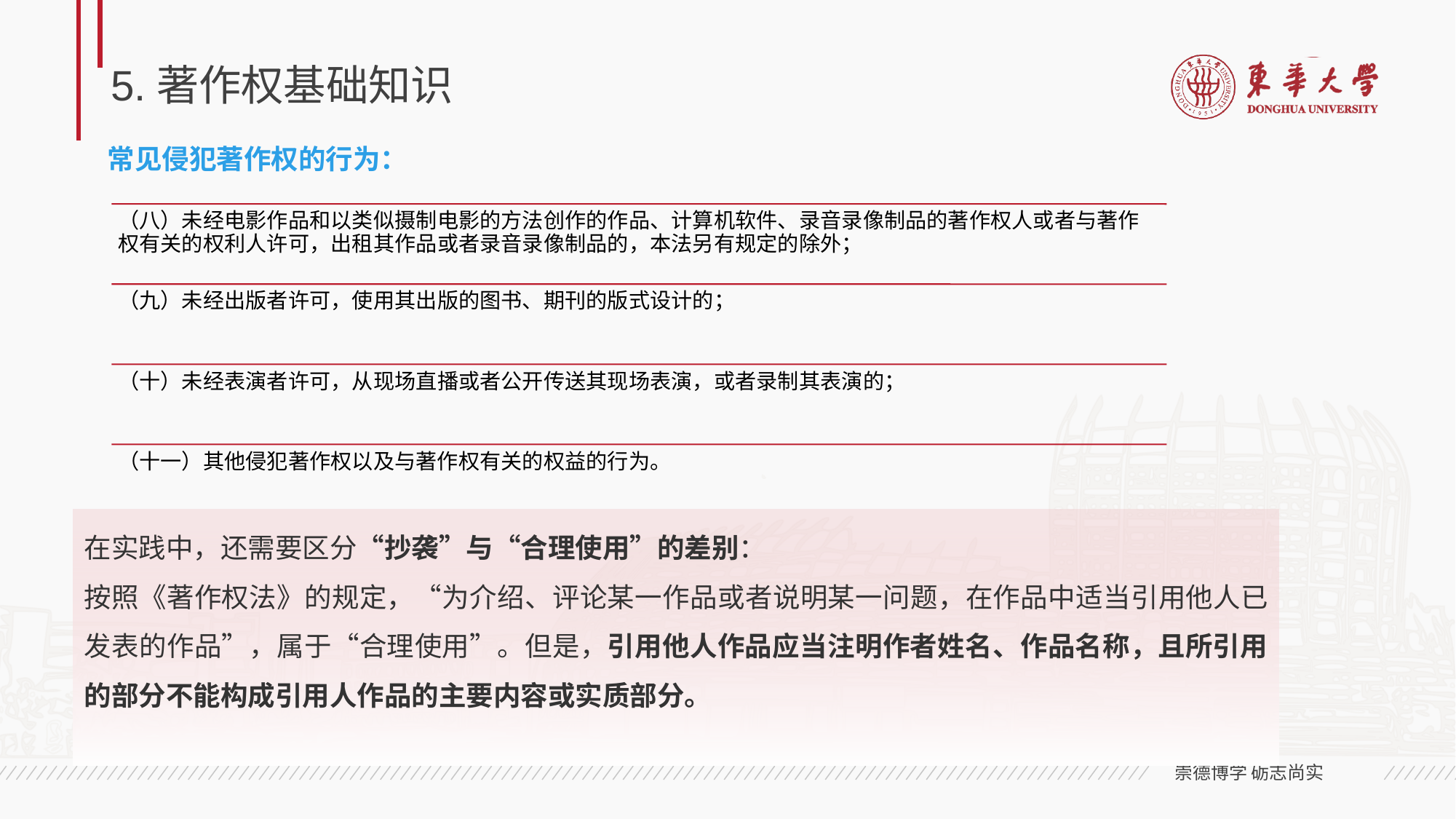

# 5.著作权基础知识
常见侵犯著作权的行为：
（八）未经电影作品和以类似摄制电影的方法创作的作品、计算机软件、录音录像制品的著作权人或者与著作权有关的权利人许可，出租其作品或者录音录像制品的，本法另有规定的除外；
（九）未经出版者许可，使用其出版的图书、期刊的版式设计的；
（十）未经表演者许可，从现场直播或者公开传送其现场表演，或者录制其表演的；
（十一）其他侵犯著作权以及与著作权有关的权益的行为。
在实践中，还需要区分“抄袭”与“合理使用”的差别：
按照《著作权法》的规定，“为介绍、评论某一作品或者说明某一问题，在作品中适当引用他人已发表的作品”，属于“合理使用”。但是，引用他人作品应当注明作者姓名、作品名称，且所引用的部分不能构成引用人作品的主要内容或实质部分。